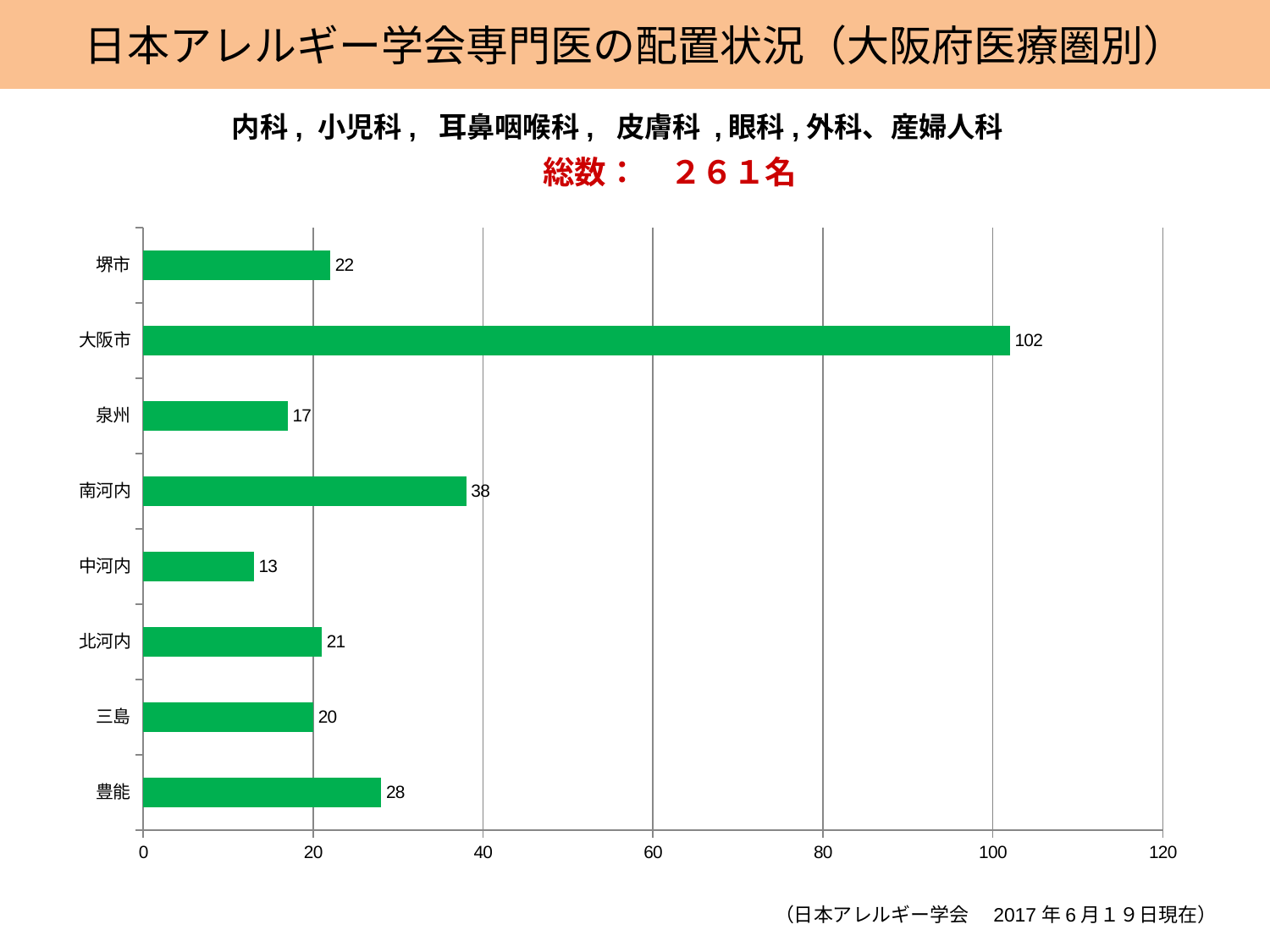

日本アレルギー学会専門医の配置状況（大阪府医療圏別）
内科, 小児科,  耳鼻咽喉科,  皮膚科 ,眼科,外科、産婦人科

総数：　２６１名

### Chart

| Category |  |
|---|---|
| 豊能 | 28.0 |
| 三島 | 20.0 |
| 北河内 | 21.0 |
| 中河内 | 13.0 |
| 南河内 | 38.0 |
| 泉州 | 17.0 |
| 大阪市 | 102.0 |
| 堺市 | 22.0 |
（日本アレルギー学会　2017年6月１９日現在）